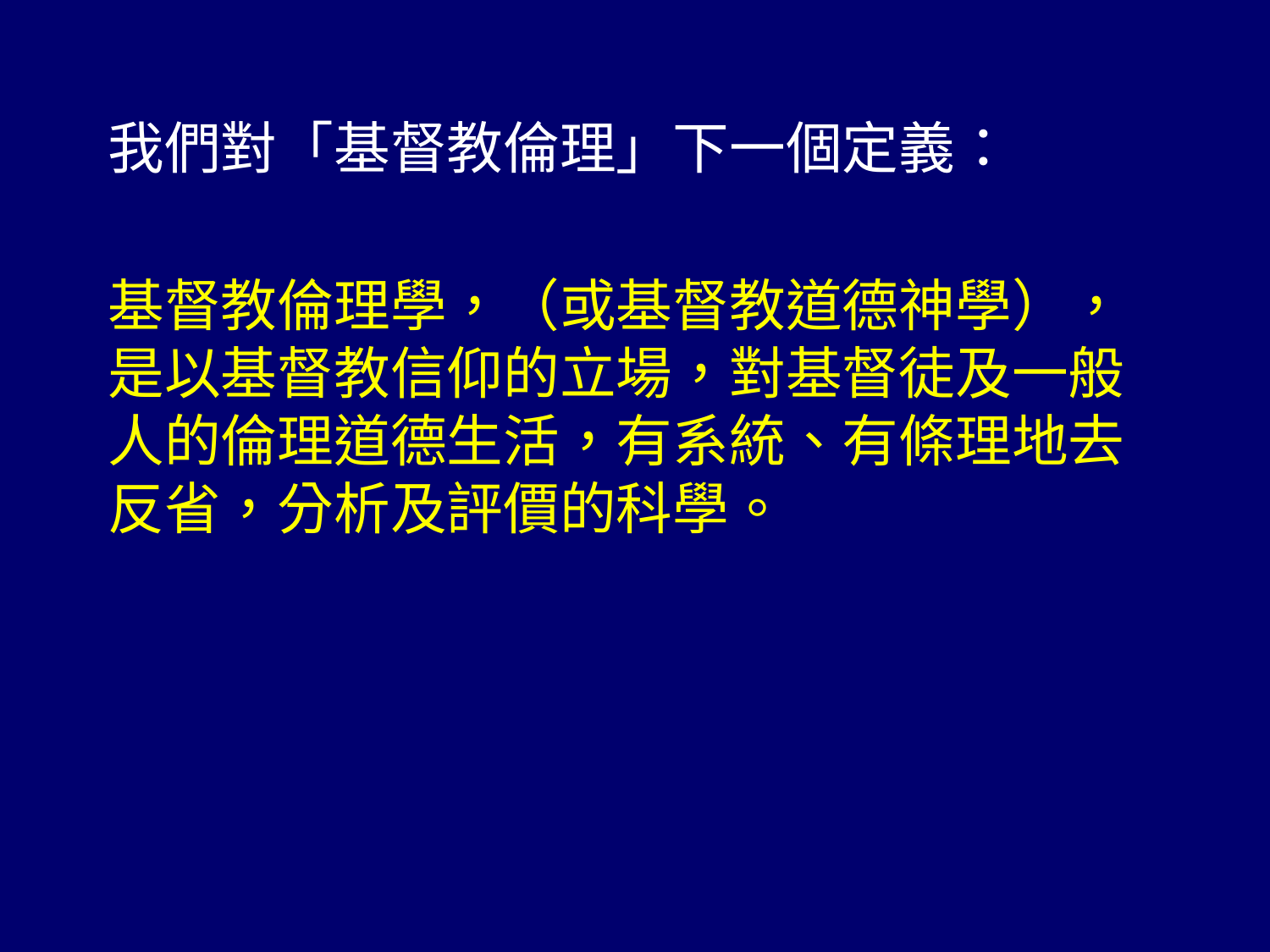

我們對「基督教倫理」下一個定義：

基督教倫理學，（或基督教道德神學），是以基督教信仰的立場，對基督徒及一般人的倫理道德生活，有系統、有條理地去反省，分析及評價的科學。